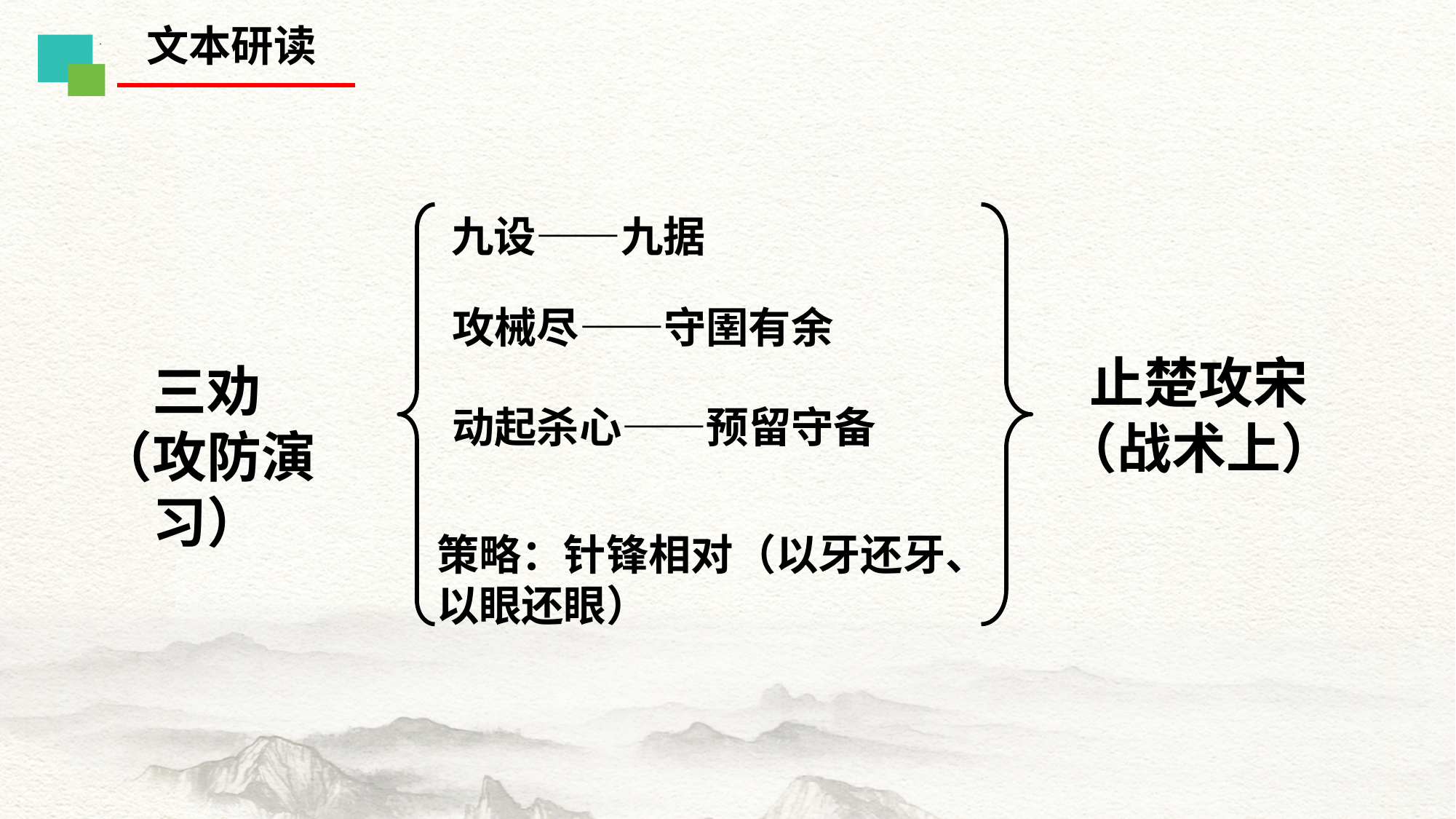

文本研读

九设——九据

攻械尽——守圉有余
止楚攻宋
（战术上）
三劝
（攻防演习）
动起杀心——预留守备
策略：针锋相对（以牙还牙、
以眼还眼）